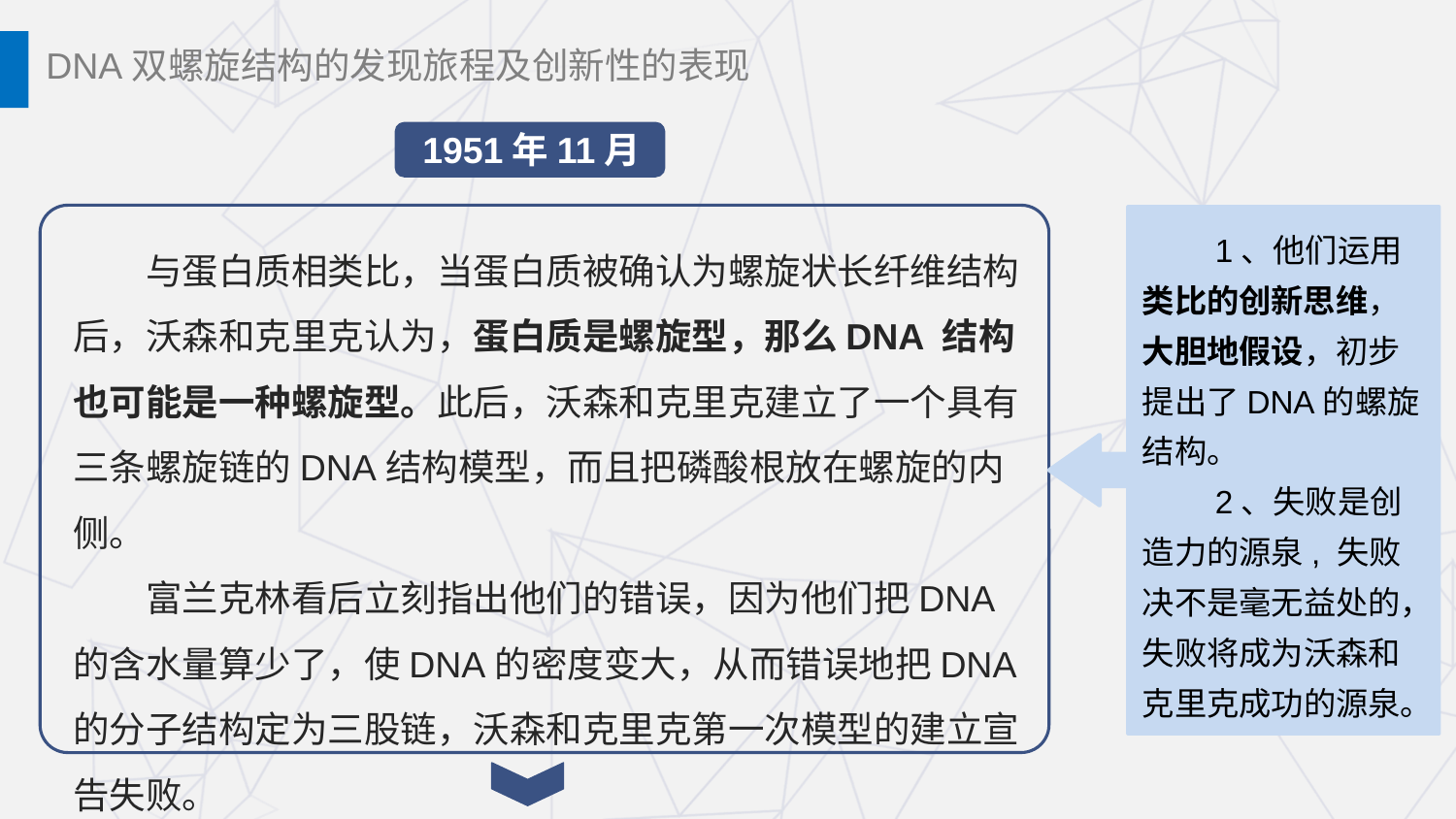

DNA双螺旋结构的发现旅程及创新性的表现

1951年11月

1、他们运用类比的创新思维，大胆地假设，初步提出了DNA的螺旋结构。
2、失败是创造力的源泉, 失败决不是毫无益处的，失败将成为沃森和克里克成功的源泉。
与蛋白质相类比，当蛋白质被确认为螺旋状长纤维结构后，沃森和克里克认为，蛋白质是螺旋型，那么DNA 结构也可能是一种螺旋型。此后，沃森和克里克建立了一个具有三条螺旋链的DNA结构模型，而且把磷酸根放在螺旋的内侧。
富兰克林看后立刻指出他们的错误，因为他们把DNA的含水量算少了，使DNA的密度变大，从而错误地把DNA的分子结构定为三股链，沃森和克里克第一次模型的建立宣告失败。